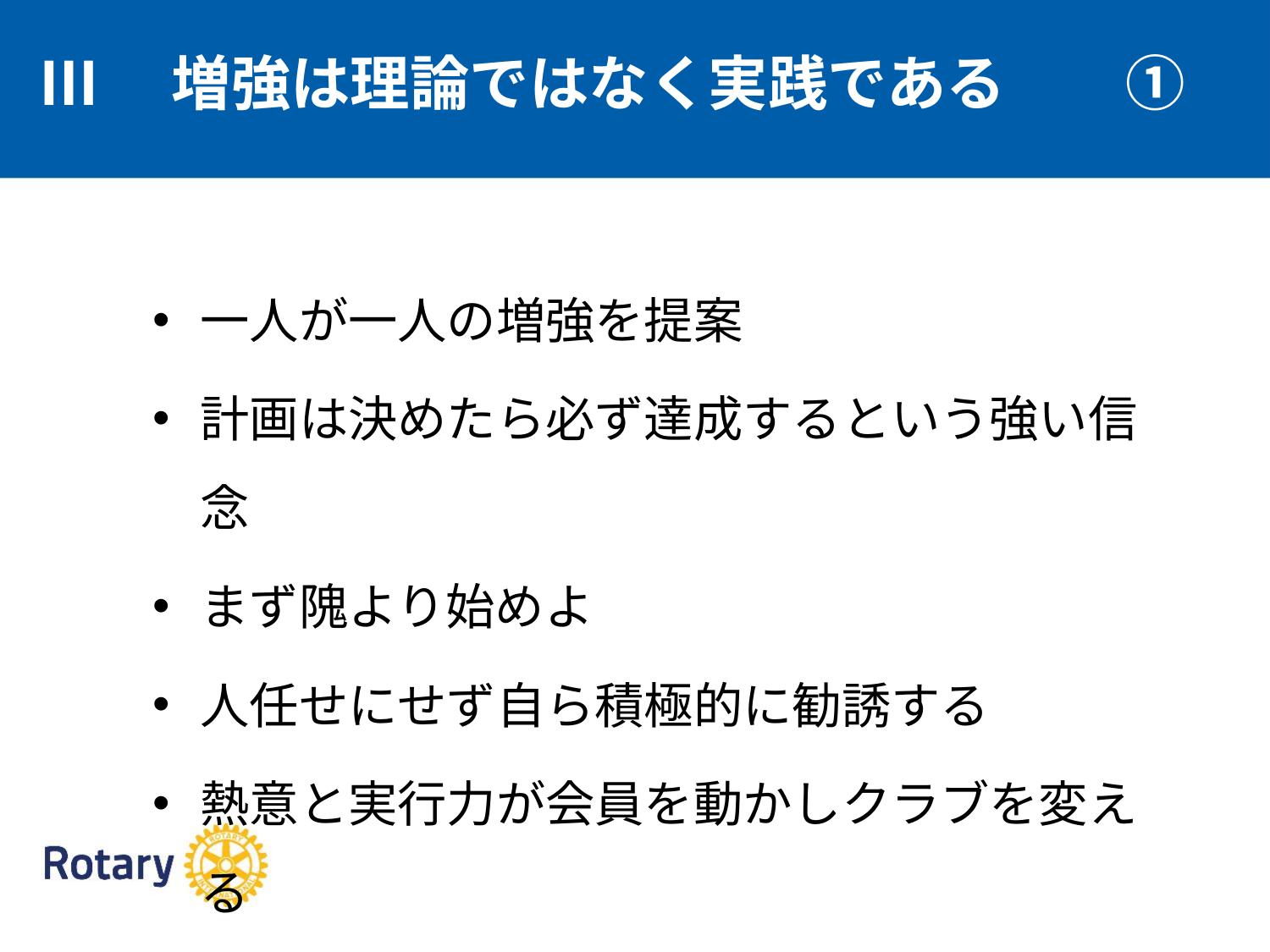

Ⅲ　増強は理論ではなく実践である　　①
一人が一人の増強を提案
計画は決めたら必ず達成するという強い信念
まず隗より始めよ
人任せにせず自ら積極的に勧誘する
熱意と実行力が会員を動かしクラブを変える